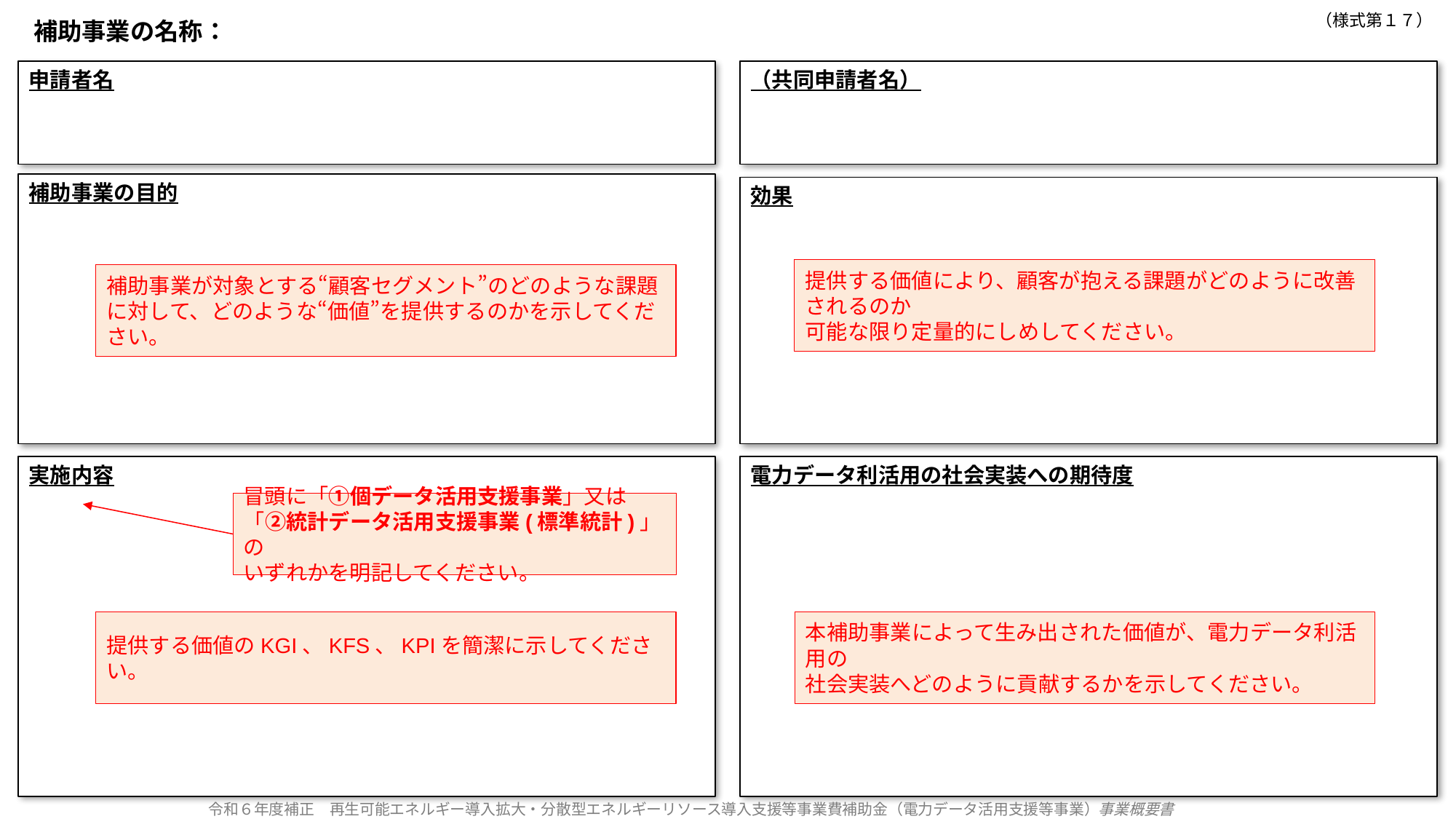

# 補助事業の名称：
（様式第１７）
申請者名
（共同申請者名）
補助事業の目的

効果

提供する価値により、顧客が抱える課題がどのように改善されるのか
可能な限り定量的にしめしてください。
補助事業が対象とする“顧客セグメント”のどのような課題に対して、どのような“価値”を提供するのかを示してください。
実施内容

電力データ利活用の社会実装への期待度

冒頭に「①個データ活用支援事業」又は
「②統計データ活用支援事業(標準統計)」の
いずれかを明記してください。
本補助事業によって生み出された価値が、電力データ利活用の
社会実装へどのように貢献するかを示してください。
提供する価値のKGI、KFS、KPIを簡潔に示してください。